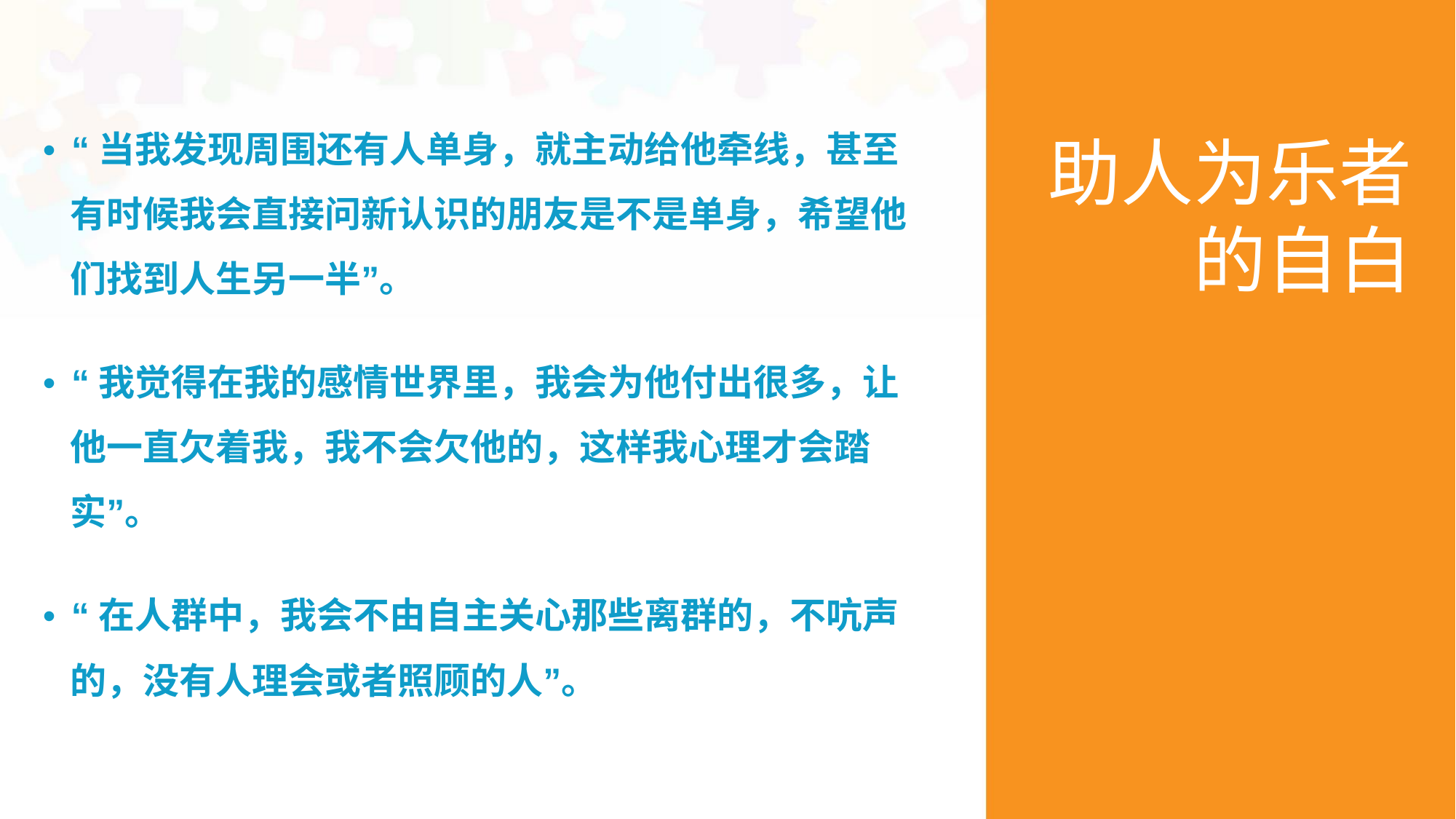

• “当我发现周围还有人单身，就主动给他牵线，甚至
有时候我会直接问新认识的朋友是不是单身，希望他
们找到人生另一半”。
助人为乐者
的自白
• “我觉得在我的感情世界里，我会为他付出很多，让
他一直欠着我，我不会欠他的，这样我心理才会踏
实”。
• “在人群中，我会不由自主关心那些离群的，不吭声
的，没有人理会或者照顾的人”。